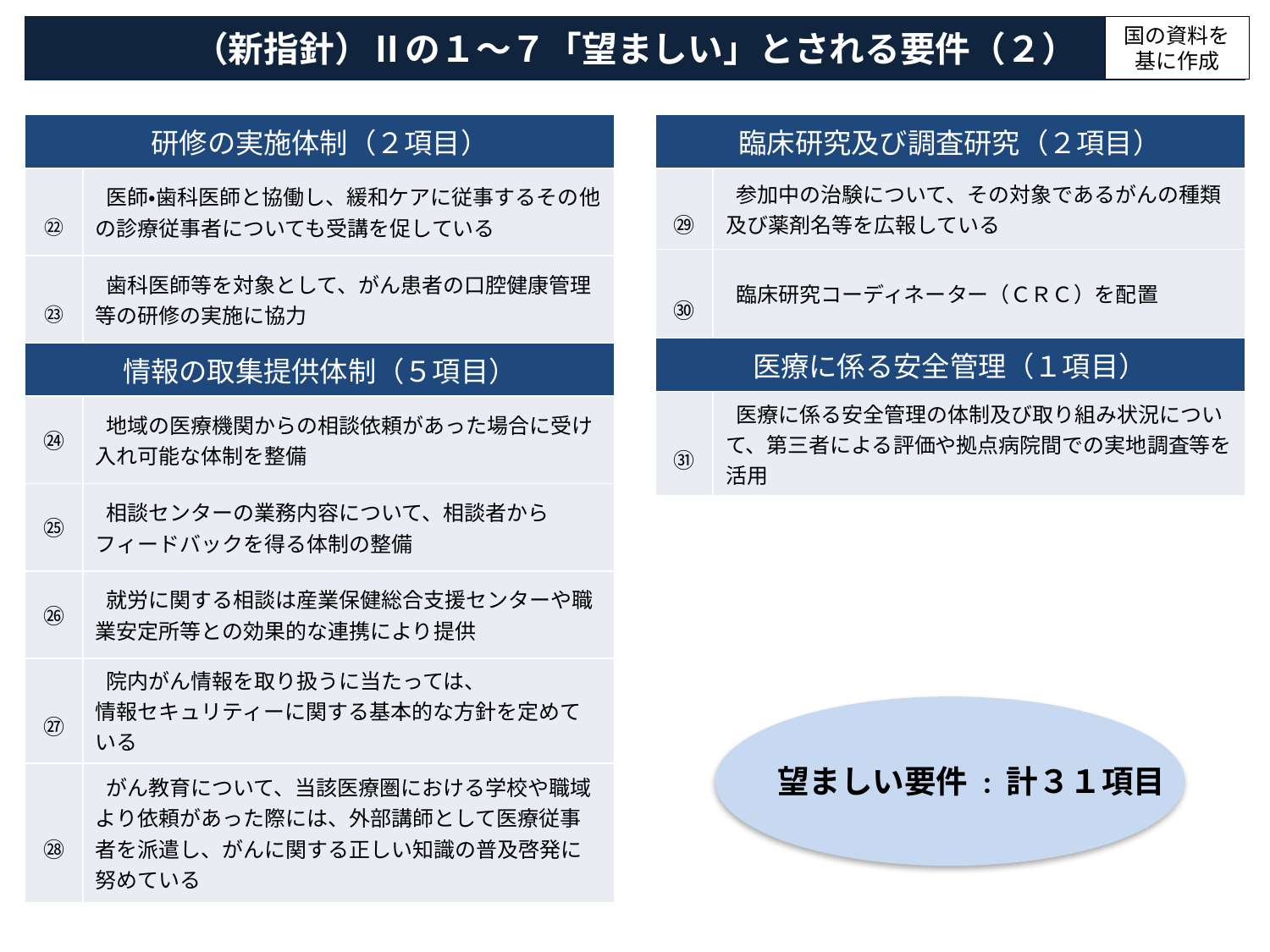

国の資料を
基に作成
（新指針）Ⅱの１～７「望ましい」とされる要件（２）
| 研修の実施体制（２項目） |  |
| --- | --- |
| ㉒ | 医師・歯科医師と協働し、緩和ケアに従事するその他の診療従事者についても受講を促している |
| ㉓ | 歯科医師等を対象として、がん患者の口腔健康管理等の研修の実施に協力 |
| 情報の取集提供体制（５項目） |  |
| ㉔ | 地域の医療機関からの相談依頼があった場合に受け入れ可能な体制を整備 |
| ㉕ | 相談センターの業務内容について、相談者からフィードバックを得る体制の整備 |
| ㉖ | 就労に関する相談は産業保健総合支援センターや職業安定所等との効果的な連携により提供 |
| ㉗ | 院内がん情報を取り扱うに当たっては、 情報セキュリティーに関する基本的な方針を定めている |
| ㉘ | がん教育について、当該医療圏における学校や職域より依頼があった際には、外部講師として医療従事者を派遣し、がんに関する正しい知識の普及啓発に努めている |
| 臨床研究及び調査研究（２項目） |  |
| --- | --- |
| ㉙ | 参加中の治験について、その対象であるがんの種類及び薬剤名等を広報している |
| ㉚ | 臨床研究コーディネーター（ＣＲＣ）を配置 |
| 医療に係る安全管理（１項目） |  |
| ㉛ | 医療に係る安全管理の体制及び取り組み状況について、第三者による評価や拠点病院間での実地調査等を活用 |

望ましい要件 : 計３１項目